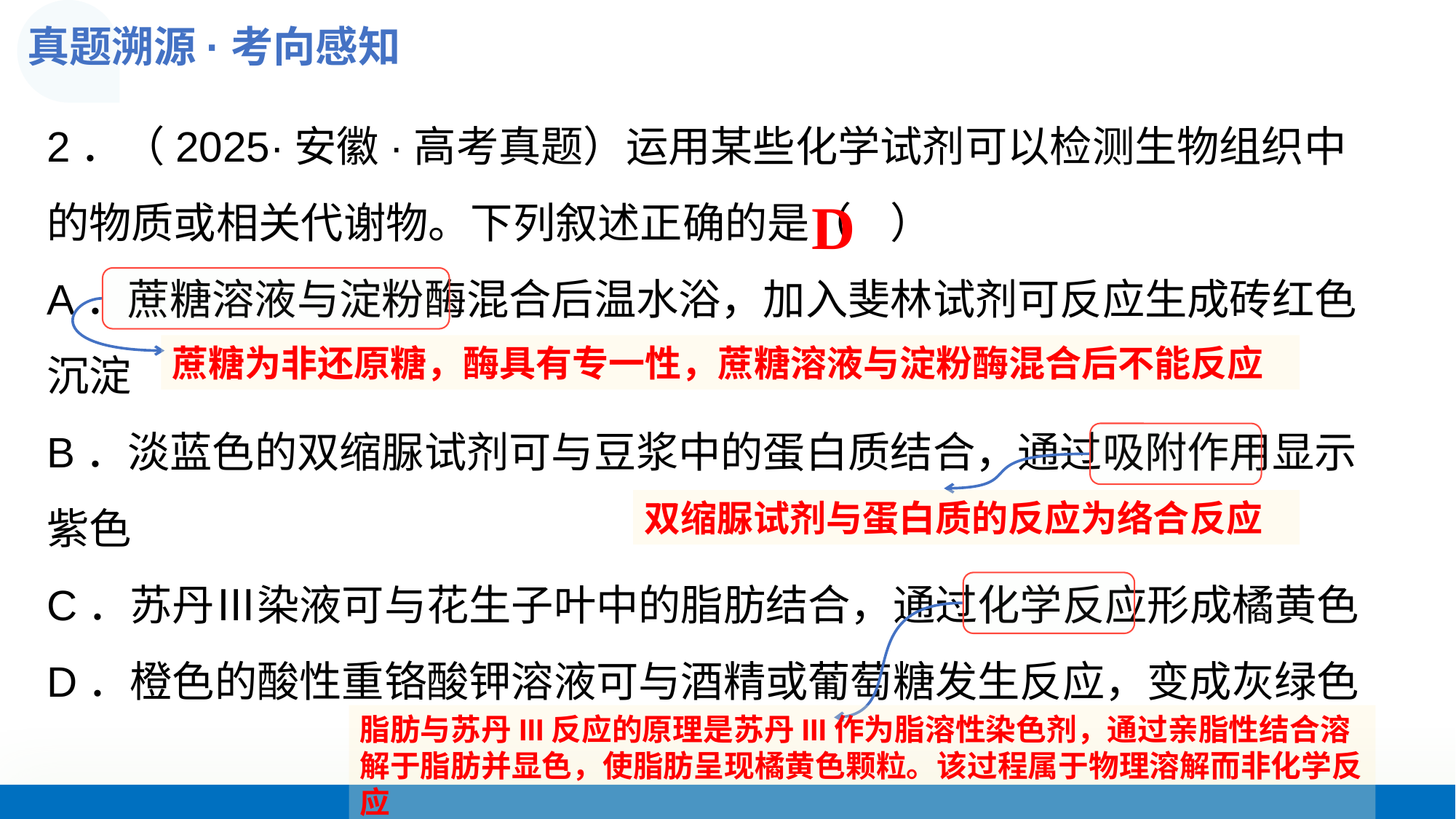

真题溯源·考向感知
2．（2025·安徽·高考真题）运用某些化学试剂可以检测生物组织中的物质或相关代谢物。下列叙述正确的是（    ）
A．蔗糖溶液与淀粉酶混合后温水浴，加入斐林试剂可反应生成砖红色沉淀
B．淡蓝色的双缩脲试剂可与豆浆中的蛋白质结合，通过吸附作用显示紫色
C．苏丹Ⅲ染液可与花生子叶中的脂肪结合，通过化学反应形成橘黄色
D．橙色的酸性重铬酸钾溶液可与酒精或葡萄糖发生反应，变成灰绿色
D

蔗糖为非还原糖，酶具有专一性，蔗糖溶液与淀粉酶混合后不能反应

双缩脲试剂与蛋白质的反应为络合反应

脂肪与苏丹III反应的原理是苏丹III作为脂溶性染色剂，通过亲脂性结合溶解于脂肪并显色，使脂肪呈现橘黄色颗粒。‌该过程属于物理溶解而非化学反应